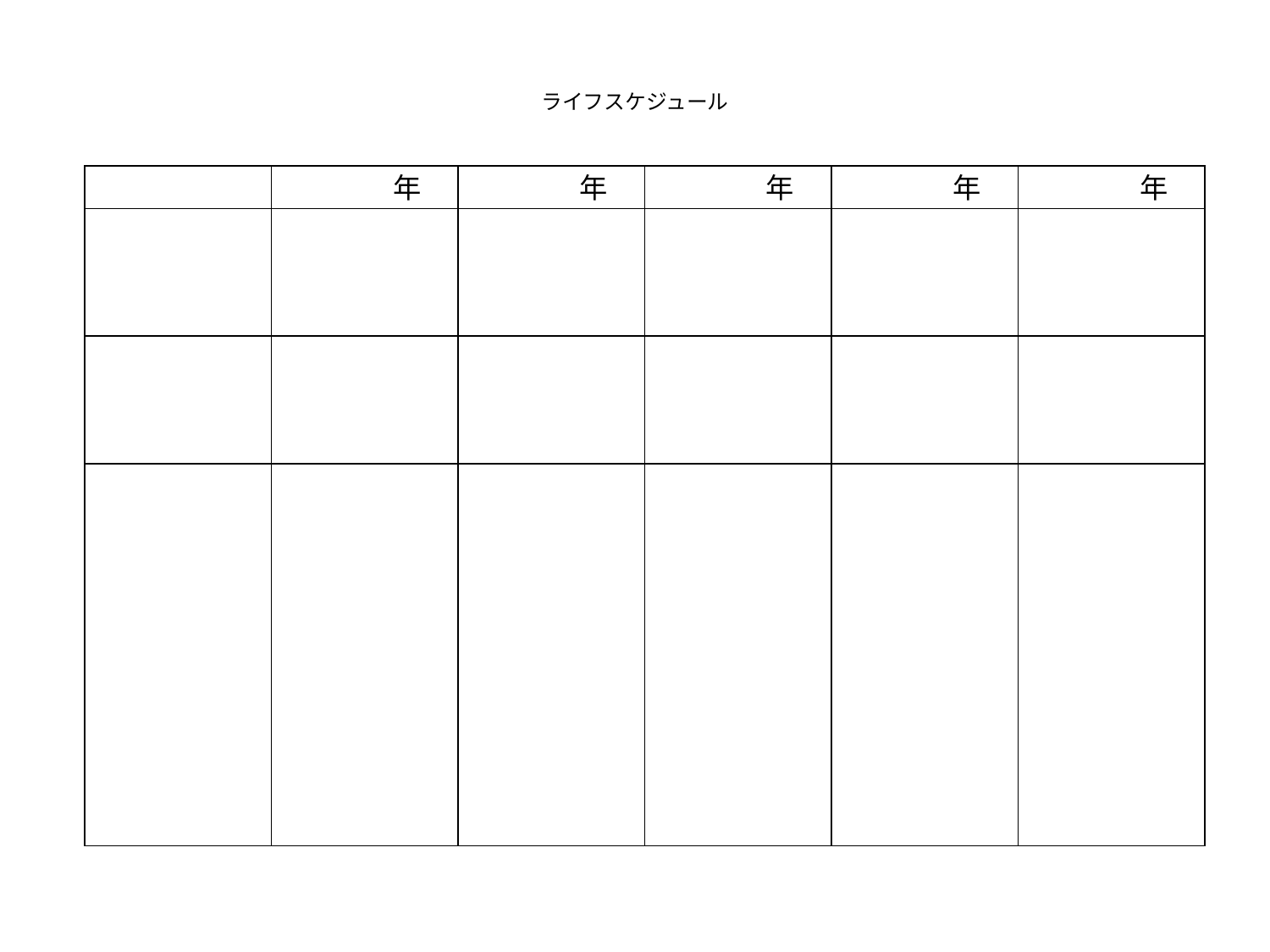

# ライフスケジュール
|  | 年 | 年 | 年 | 年 | 年 |
| --- | --- | --- | --- | --- | --- |
|  |  |  |  |  |  |
|  |  |  |  |  |  |
|  |  |  |  |  |  |